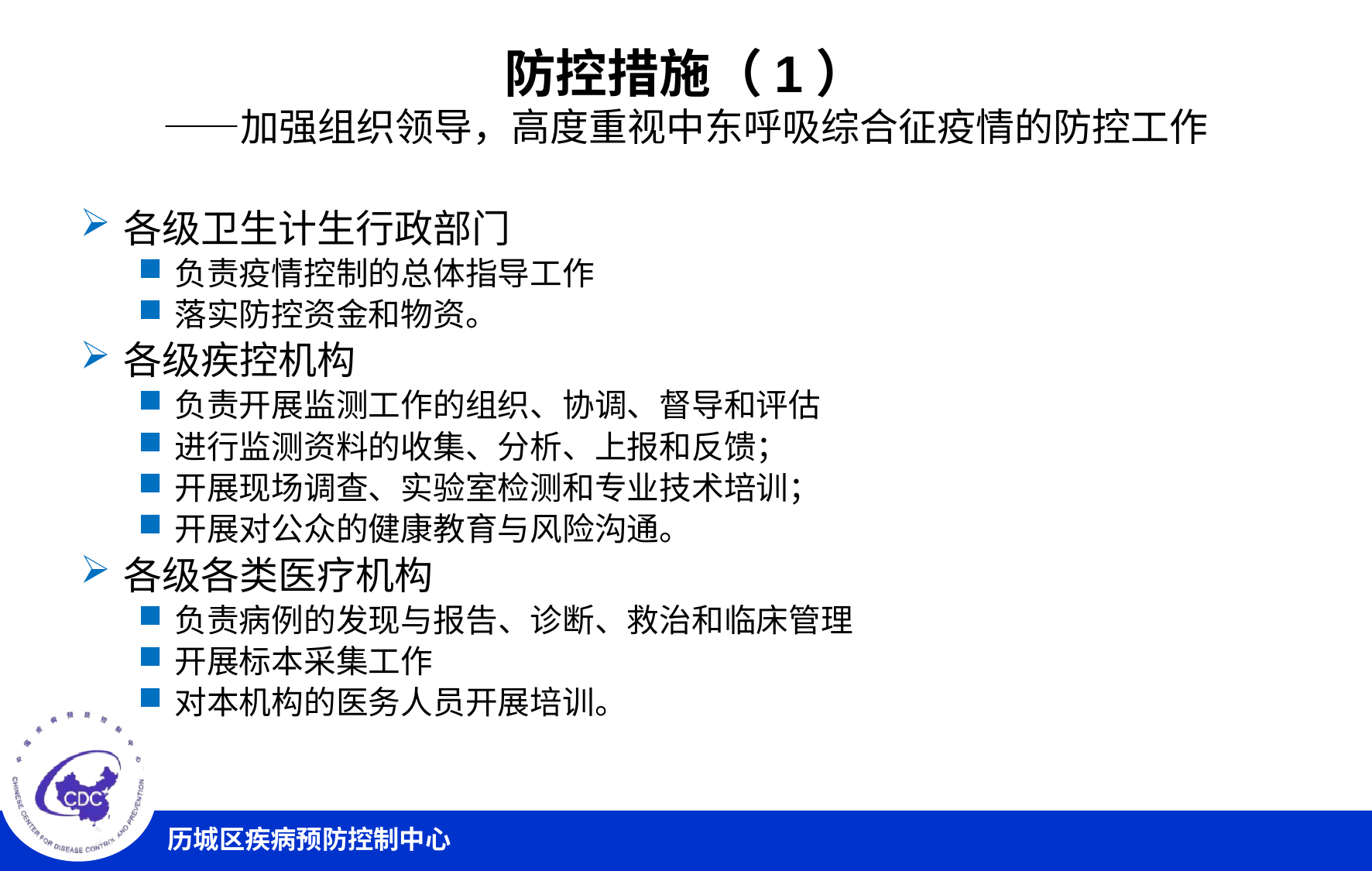

# 防控措施（1） ——加强组织领导，高度重视中东呼吸综合征疫情的防控工作
各级卫生计生行政部门
负责疫情控制的总体指导工作
落实防控资金和物资。
各级疾控机构
负责开展监测工作的组织、协调、督导和评估
进行监测资料的收集、分析、上报和反馈；
开展现场调查、实验室检测和专业技术培训；
开展对公众的健康教育与风险沟通。
各级各类医疗机构
负责病例的发现与报告、诊断、救治和临床管理
开展标本采集工作
对本机构的医务人员开展培训。